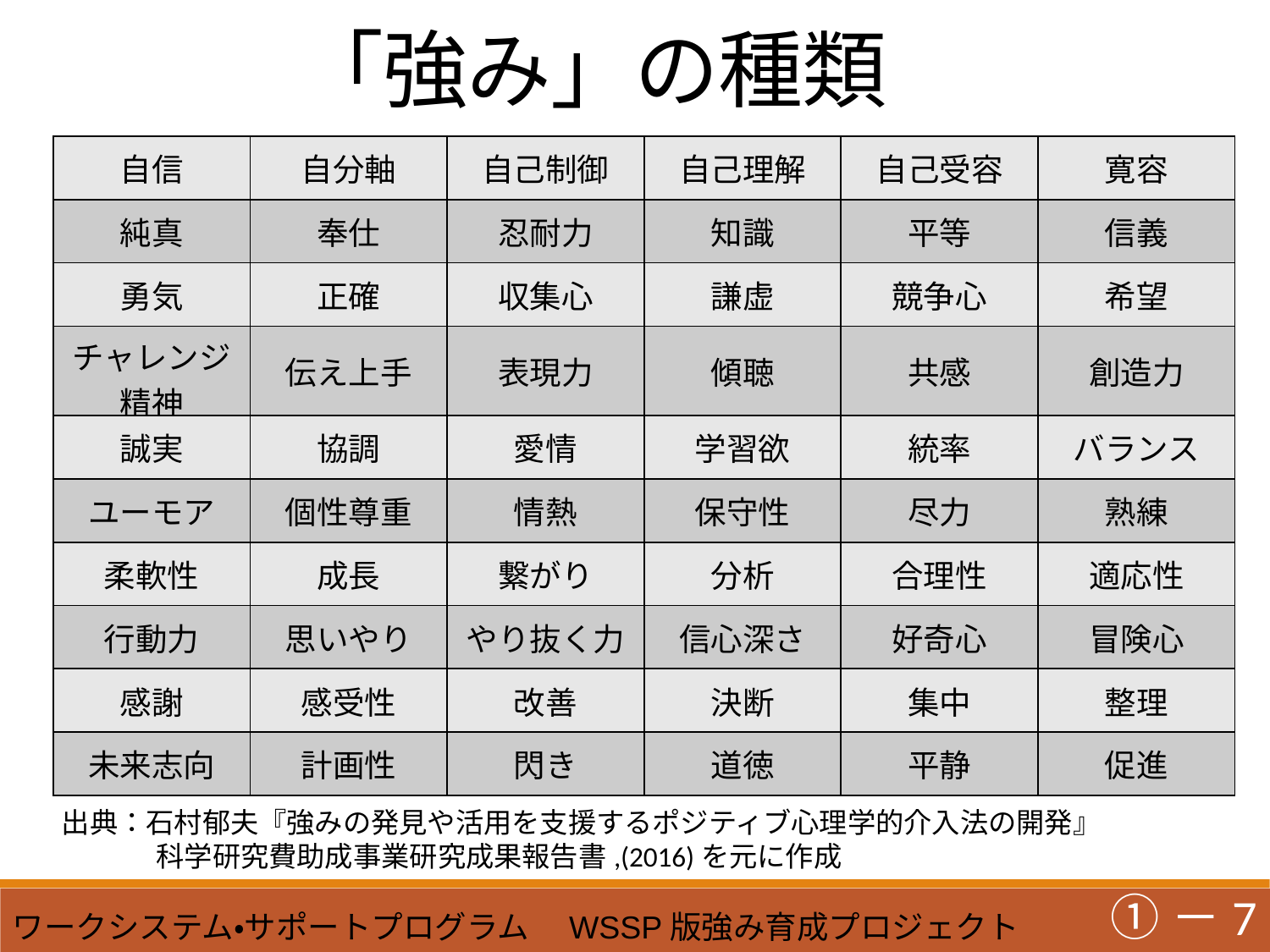

「強み」の種類
| 自信 | 自分軸 | 自己制御 | 自己理解 | 自己受容 | 寛容 |
| --- | --- | --- | --- | --- | --- |
| 純真 | 奉仕 | 忍耐力 | 知識 | 平等 | 信義 |
| 勇気 | 正確 | 収集心 | 謙虚 | 競争心 | 希望 |
| チャレンジ精神 | 伝え上手 | 表現力 | 傾聴 | 共感 | 創造力 |
| 誠実 | 協調 | 愛情 | 学習欲 | 統率 | バランス |
| ユーモア | 個性尊重 | 情熱 | 保守性 | 尽力 | 熟練 |
| 柔軟性 | 成長 | 繋がり | 分析 | 合理性 | 適応性 |
| 行動力 | 思いやり | やり抜く力 | 信心深さ | 好奇心 | 冒険心 |
| 感謝 | 感受性 | 改善 | 決断 | 集中 | 整理 |
| 未来志向 | 計画性 | 閃き | 道徳 | 平静 | 促進 |
出典：石村郁夫『強みの発見や活用を支援するポジティブ心理学的介入法の開発』
     　　科学研究費助成事業研究成果報告書,(2016)を元に作成
①－7
ワークシステム・サポートプログラム　WSSP版強み育成プロジェクト